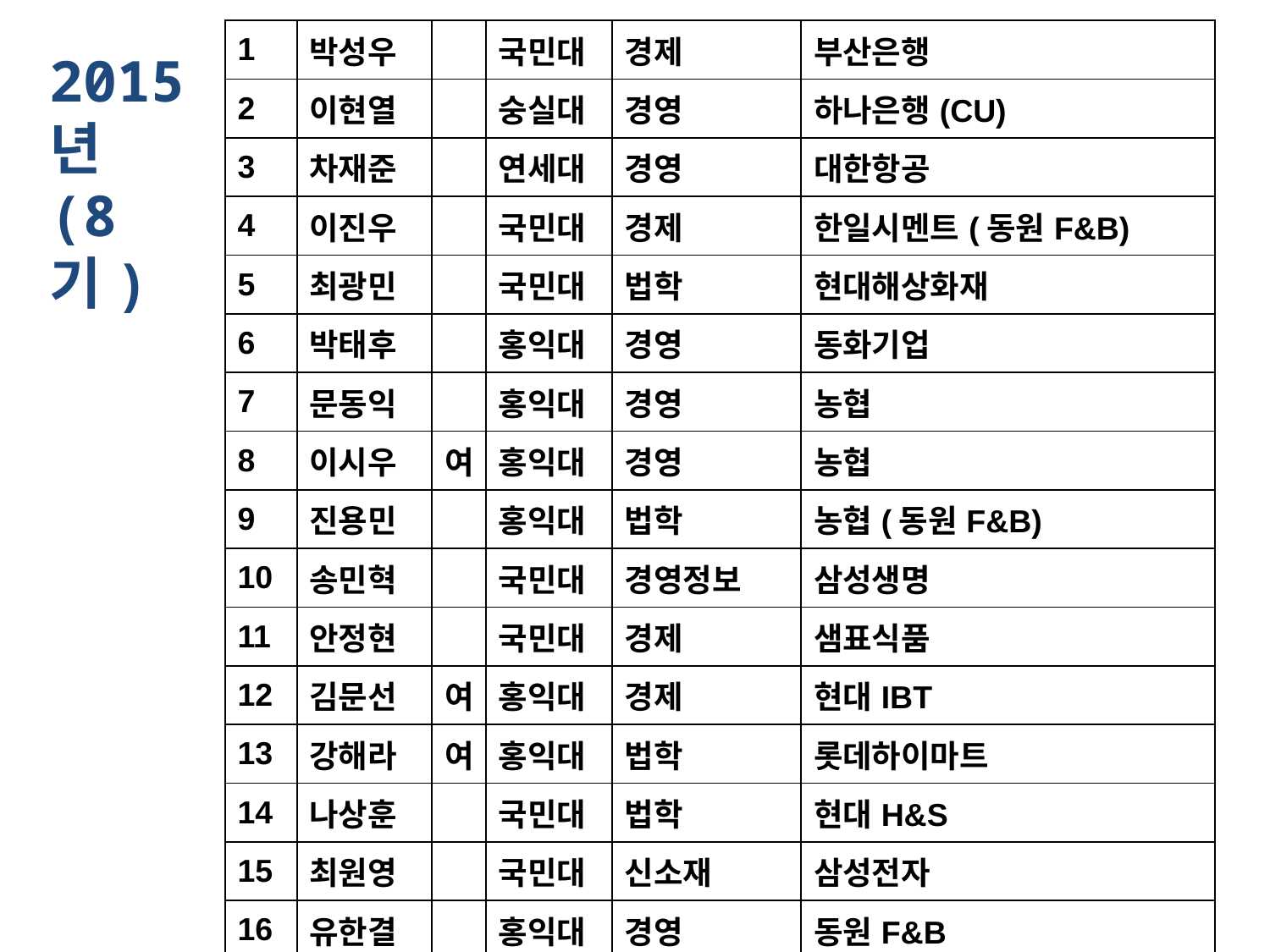

| 1 | 박성우 |  | 국민대 | 경제 | 부산은행 |
| --- | --- | --- | --- | --- | --- |
| 2 | 이현열 |  | 숭실대 | 경영 | 하나은행(CU) |
| 3 | 차재준 |  | 연세대 | 경영 | 대한항공 |
| 4 | 이진우 |  | 국민대 | 경제 | 한일시멘트(동원F&B) |
| 5 | 최광민 |  | 국민대 | 법학 | 현대해상화재 |
| 6 | 박태후 |  | 홍익대 | 경영 | 동화기업 |
| 7 | 문동익 |  | 홍익대 | 경영 | 농협 |
| 8 | 이시우 | 여 | 홍익대 | 경영 | 농협 |
| 9 | 진용민 |  | 홍익대 | 법학 | 농협(동원F&B) |
| 10 | 송민혁 |  | 국민대 | 경영정보 | 삼성생명 |
| 11 | 안정현 |  | 국민대 | 경제 | 샘표식품 |
| 12 | 김문선 | 여 | 홍익대 | 경제 | 현대IBT |
| 13 | 강해라 | 여 | 홍익대 | 법학 | 롯데하이마트 |
| 14 | 나상훈 |  | 국민대 | 법학 | 현대H&S |
| 15 | 최원영 |  | 국민대 | 신소재 | 삼성전자 |
| 16 | 유한결 |  | 홍익대 | 경영 | 동원F&B |
| 17 | 권하령 | 여 | 국민대 | 국제통상 | 신성통상 |
| 18 | 이예슬 | 여 | 홍익대 | 경영 | 맥도날드 |
2015년
(8기)